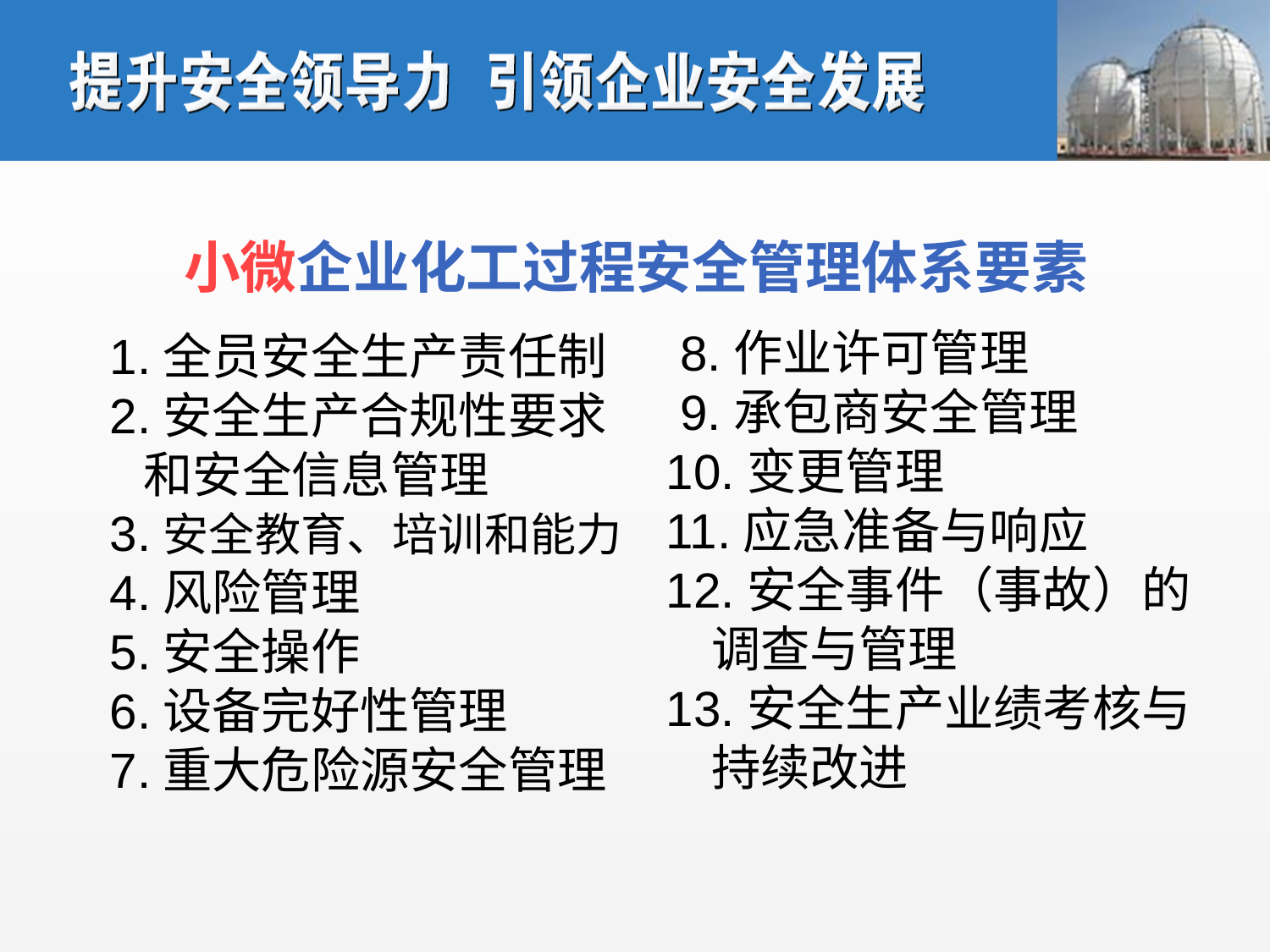

小微企业化工过程安全管理体系要素
 8.作业许可管理
 9.承包商安全管理
10.变更管理
11.应急准备与响应
12.安全事件（事故）的
   调查与管理
13.安全生产业绩考核与
   持续改进
1.全员安全生产责任制
2.安全生产合规性要求
  和安全信息管理
3.安全教育、培训和能力
4.风险管理
5.安全操作
6.设备完好性管理
7.重大危险源安全管理